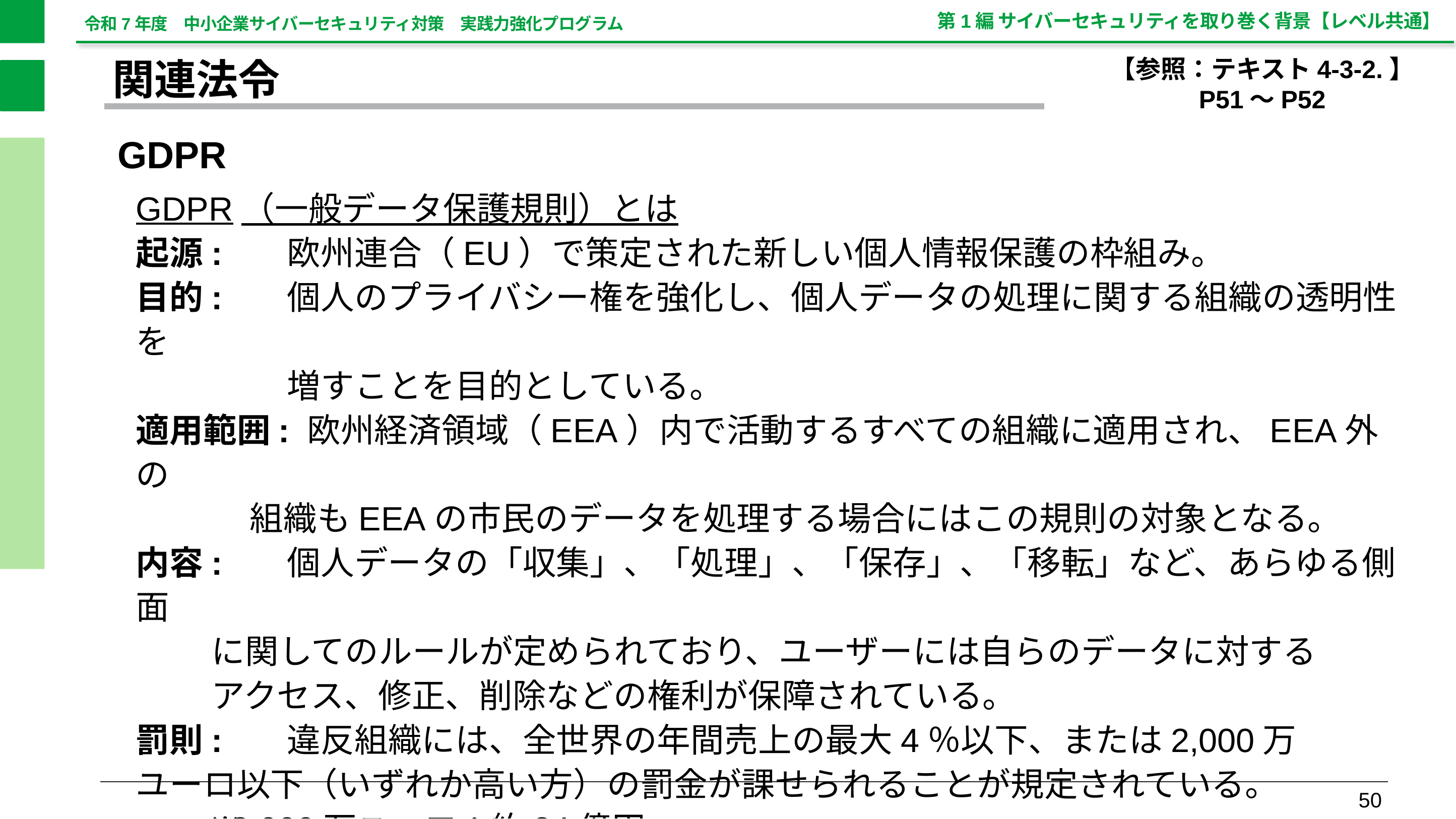

第1編 サイバーセキュリティを取り巻く背景【レベル共通】
【参照：テキスト4-3-2.】
P51～P52
関連法令
GDPR
GDPR（一般データ保護規則）とは
起源: 	欧州連合（EU）で策定された新しい個人情報保護の枠組み。
目的: 	個人のプライバシー権を強化し、個人データの処理に関する組織の透明性を
　　  	増すことを目的としている。
適用範囲: 欧州経済領域（EEA）内で活動するすべての組織に適用され、EEA外の
              組織もEEAの市民のデータを処理する場合にはこの規則の対象となる。
内容: 	個人データの「収集」、「処理」、「保存」、「移転」など、あらゆる側面
        	に関してのルールが定められており、ユーザーには自らのデータに対する
        	アクセス、修正、削除などの権利が保障されている。
罰則: 	違反組織には、全世界の年間売上の最大4％以下、または2,000万	ユーロ以下（いずれか高い方）の罰金が課せられることが規定されている。
	※2,000万ユーロ：約34億円